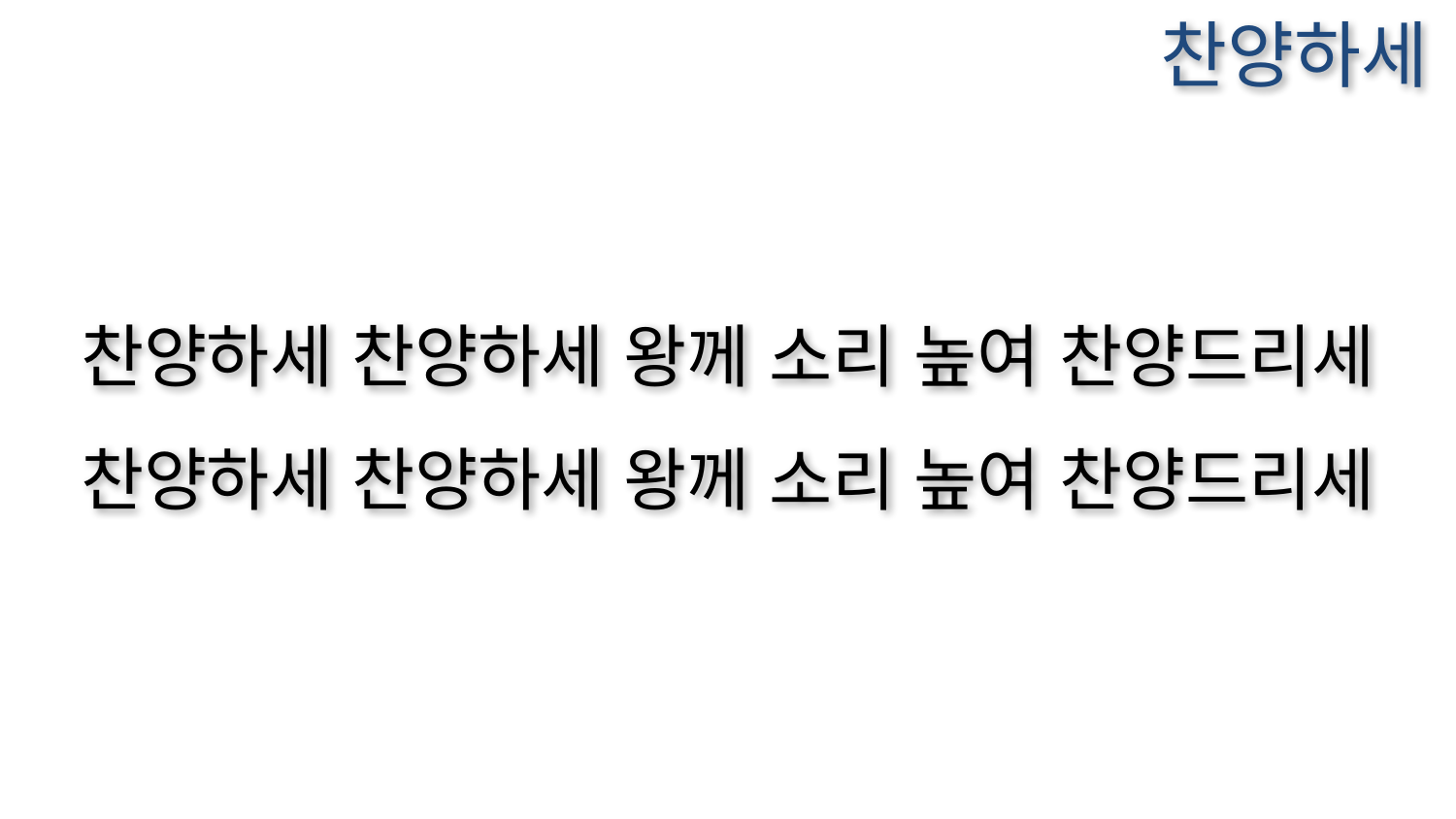

찬양하세
찬양하세 찬양하세 왕께 소리 높여 찬양드리세
찬양하세 찬양하세 왕께 소리 높여 찬양드리세